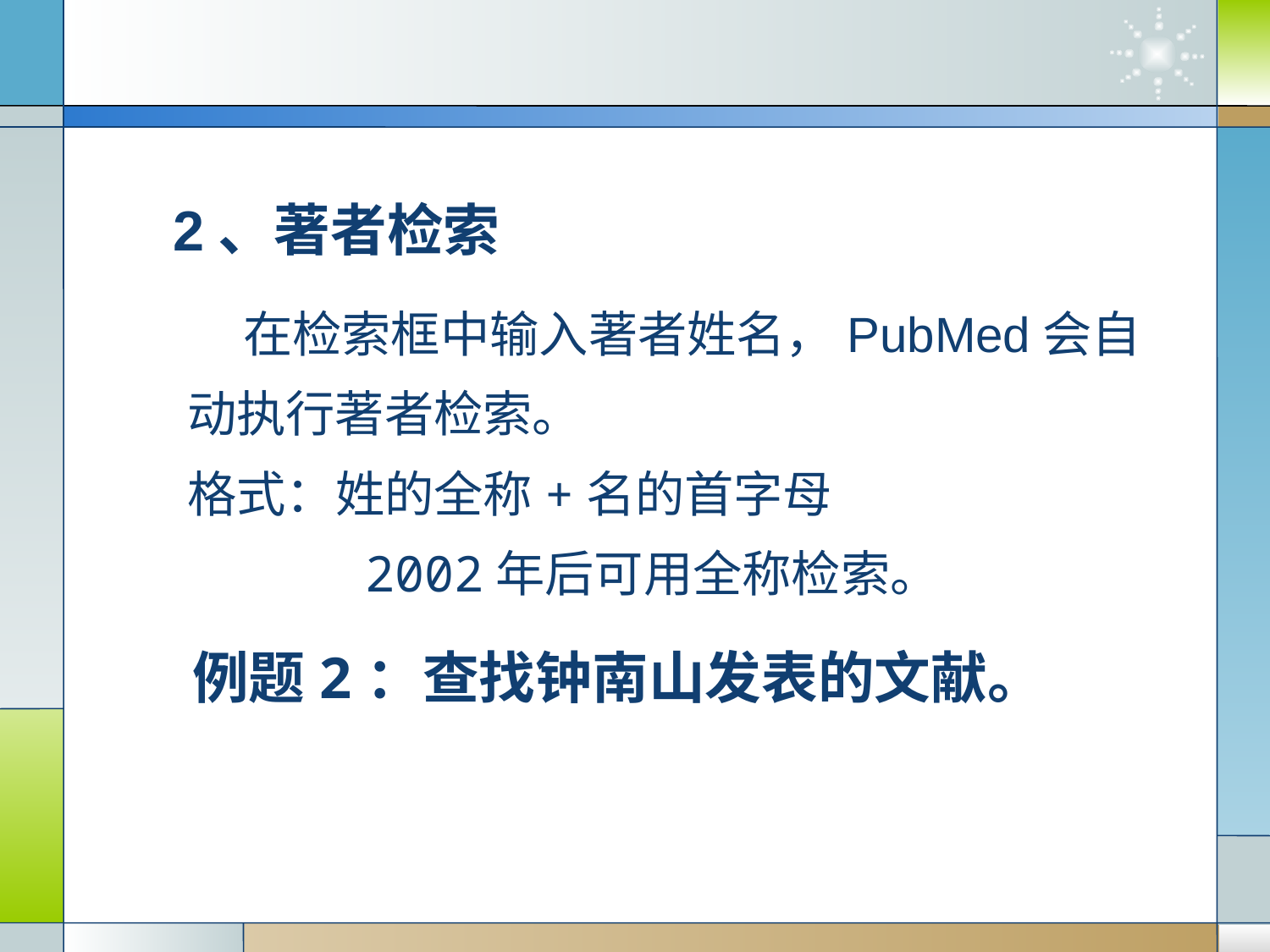

2、著者检索
    在检索框中输入著者姓名，PubMed会自动执行著者检索。
格式：姓的全称+名的首字母
      2002年后可用全称检索。

例题2：查找钟南山发表的文献。